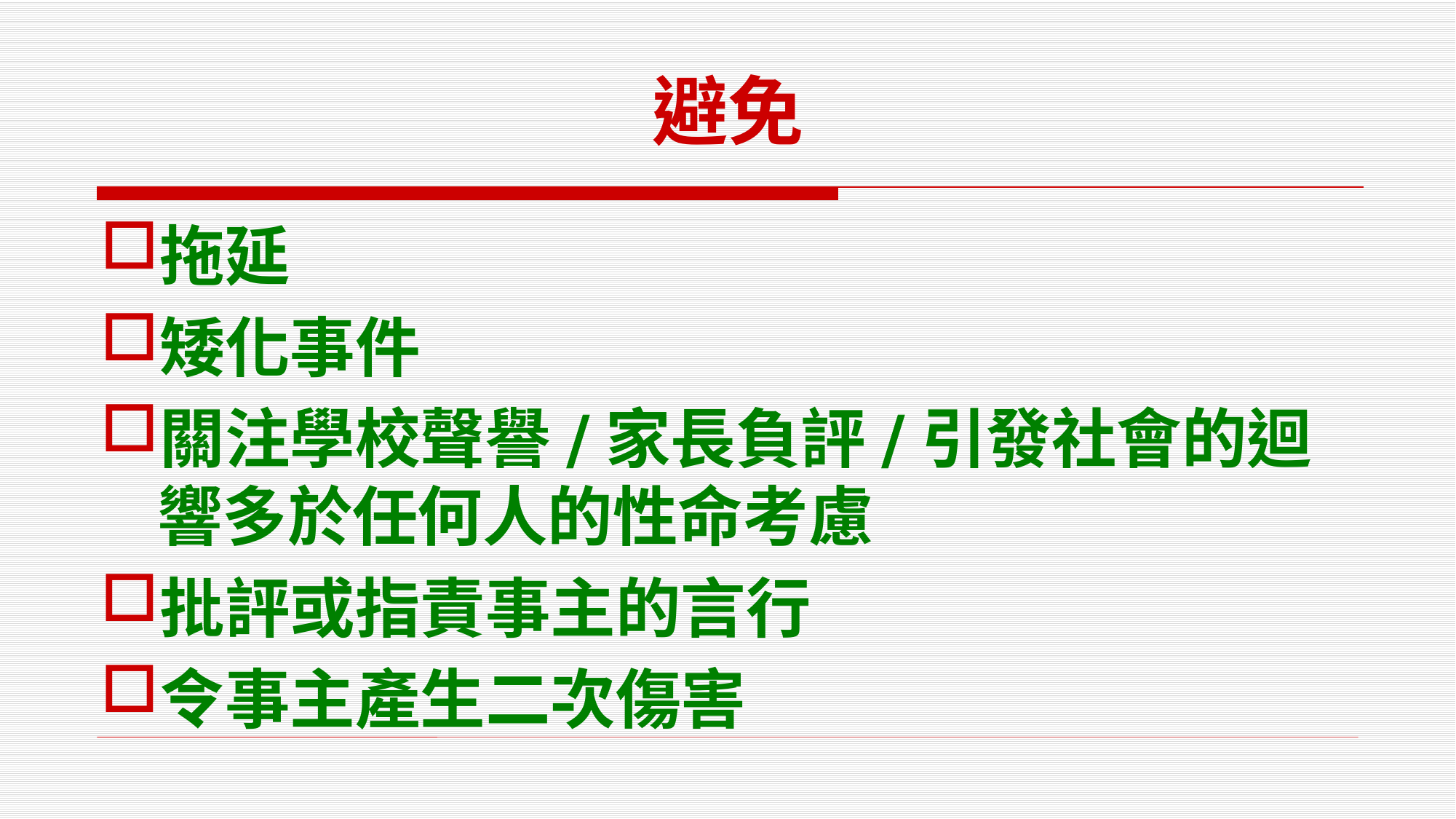

避免
拖延
矮化事件
關注學校聲譽/家長負評/引發社會的迴響多於任何人的性命考慮
批評或指責事主的言行
令事主產生二次傷害